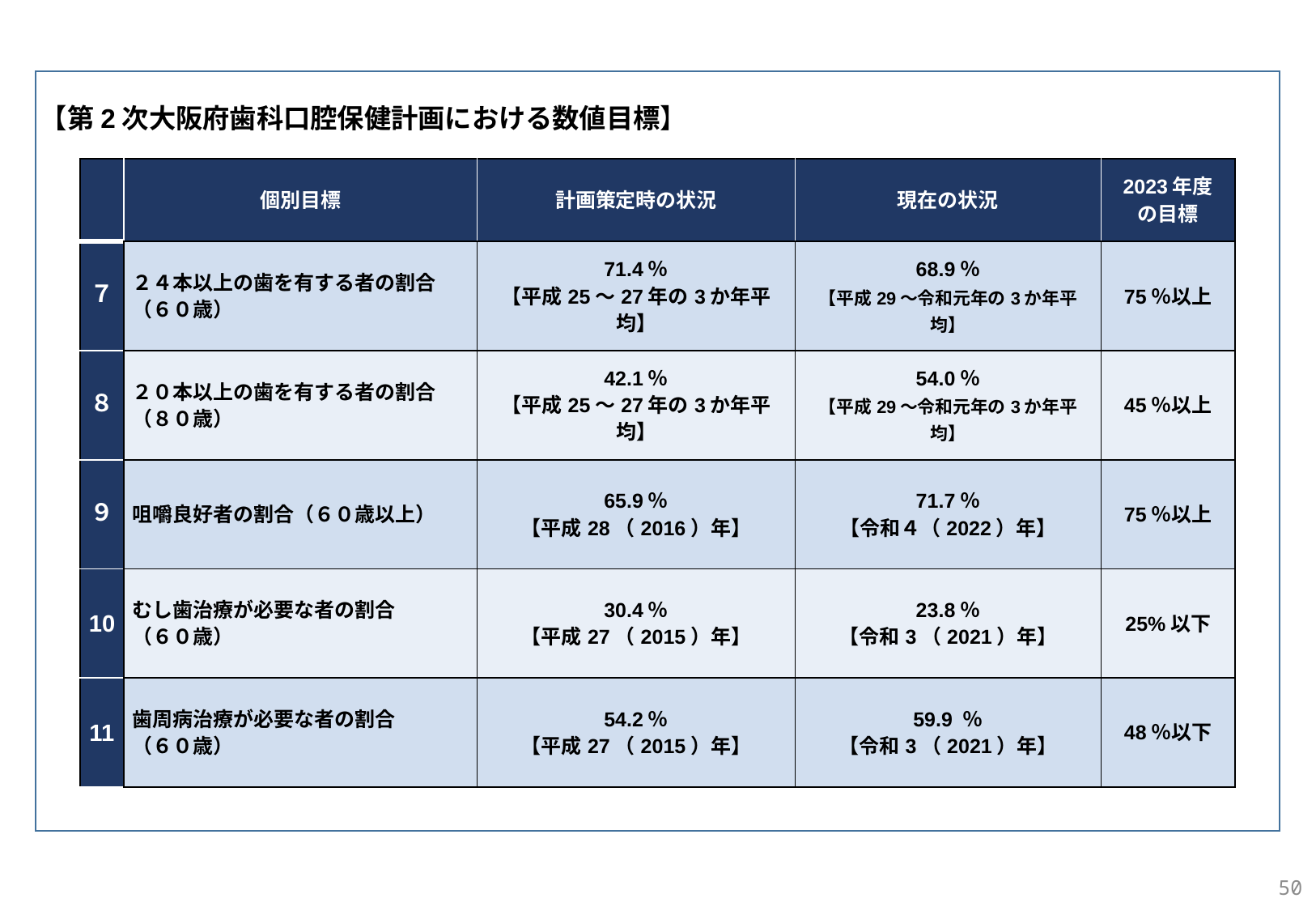

計画Ｐ59
【第2次大阪府歯科口腔保健計画における数値目標】
|  | 個別目標 | 計画策定時の状況 | 現在の状況 | 2023年度 の目標 |
| --- | --- | --- | --- | --- |
| ７ | ２４本以上の歯を有する者の割合 （６０歳） | 71.4％ 【平成25～27年の3か年平均】 | 68.9％ 【平成29～令和元年の3か年平均】 | 75％以上 |
| ８ | ２０本以上の歯を有する者の割合 （８０歳） | 42.1％ 【平成25～27年の3か年平均】 | 54.0％ 【平成29～令和元年の3か年平均】 | 45％以上 |
| ９ | 咀嚼良好者の割合（６０歳以上） | 65.9％ 【平成28（2016）年】 | 71.7％ 【令和４（2022）年】 | 75％以上 |
| 10 | むし歯治療が必要な者の割合 （６０歳） | 30.4％ 【平成27（2015）年】 | 23.8％ 【令和3（2021）年】 | 25%以下 |
| 11 | 歯周病治療が必要な者の割合 （６０歳） | 54.2％ 【平成27（2015）年】 | 59.9 ％ 【令和3（2021）年】 | 48％以下 |
50